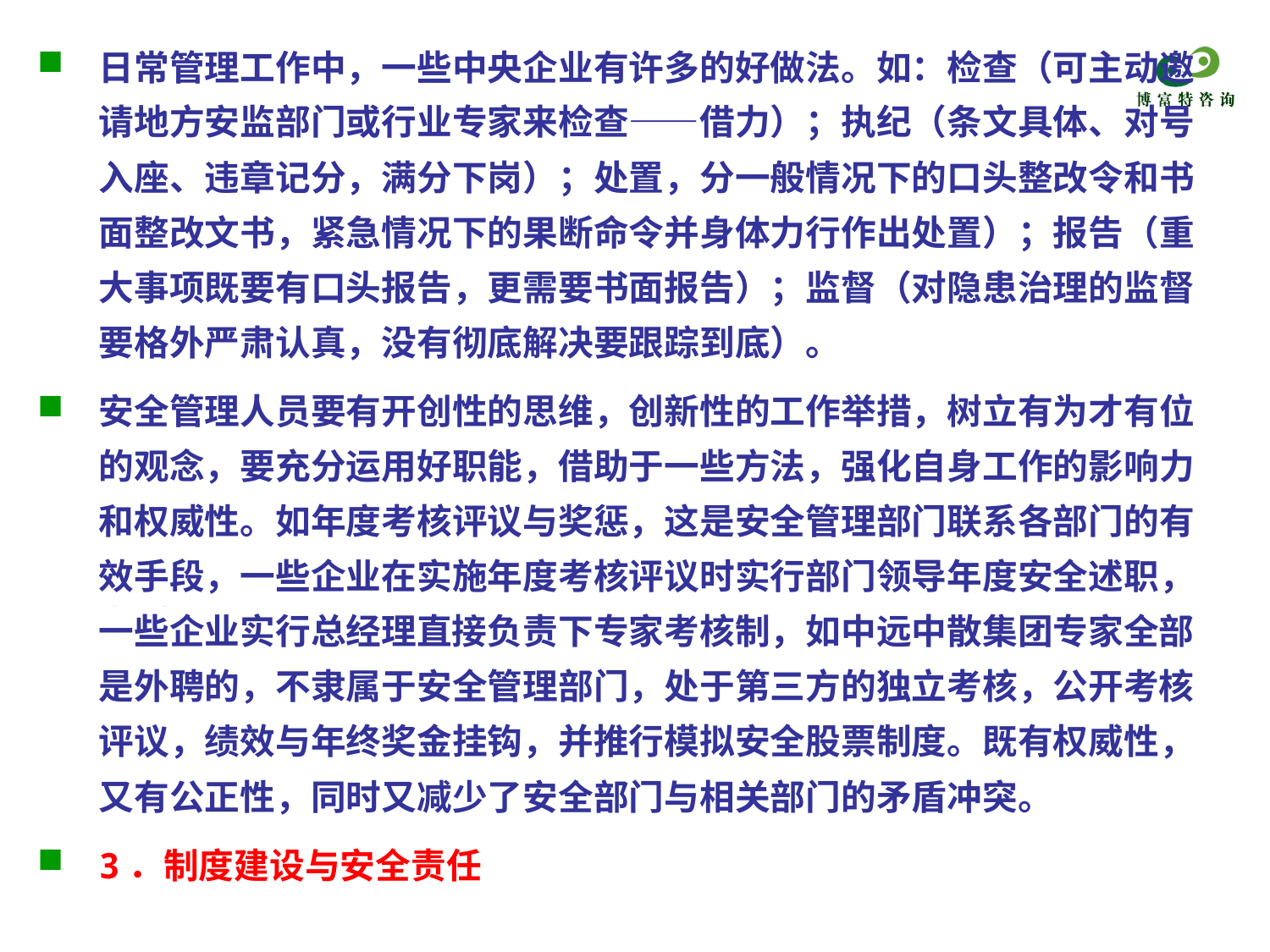

日常管理工作中，一些中央企业有许多的好做法。如：检查（可主动邀请地方安监部门或行业专家来检查――借力）；执纪（条文具体、对号入座、违章记分，满分下岗）；处置，分一般情况下的口头整改令和书面整改文书，紧急情况下的果断命令并身体力行作出处置）；报告（重大事项既要有口头报告，更需要书面报告）；监督（对隐患治理的监督要格外严肃认真，没有彻底解决要跟踪到底）。
安全管理人员要有开创性的思维，创新性的工作举措，树立有为才有位的观念，要充分运用好职能，借助于一些方法，强化自身工作的影响力和权威性。如年度考核评议与奖惩，这是安全管理部门联系各部门的有效手段，一些企业在实施年度考核评议时实行部门领导年度安全述职，一些企业实行总经理直接负责下专家考核制，如中远中散集团专家全部是外聘的，不隶属于安全管理部门，处于第三方的独立考核，公开考核评议，绩效与年终奖金挂钩，并推行模拟安全股票制度。既有权威性，又有公正性，同时又减少了安全部门与相关部门的矛盾冲突。
3．制度建设与安全责任